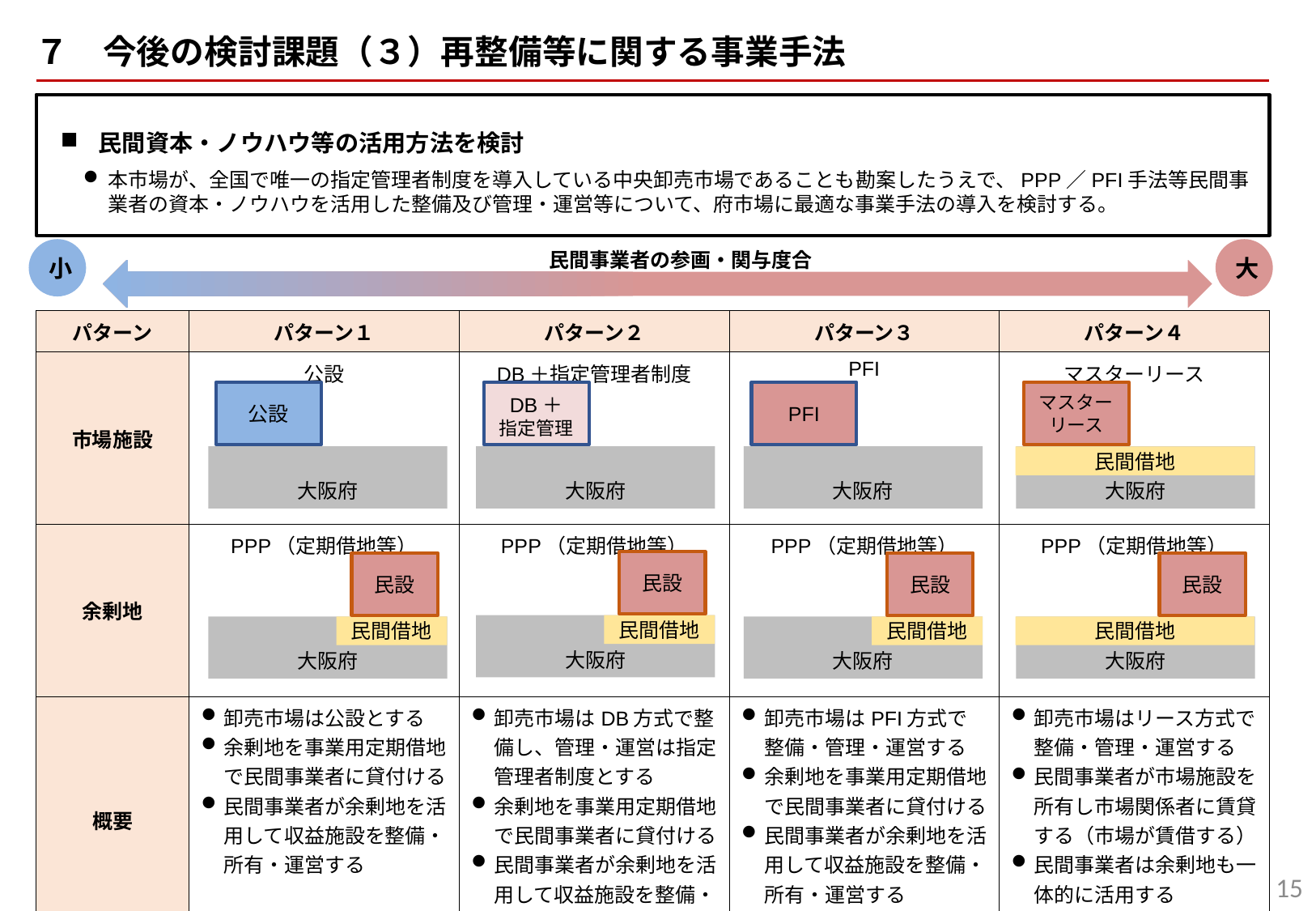

７　今後の検討課題（３）再整備等に関する事業手法
民間資本・ノウハウ等の活用方法を検討
本市場が、全国で唯一の指定管理者制度を導入している中央卸売市場であることも勘案したうえで、PPP／PFI手法等民間事業者の資本・ノウハウを活用した整備及び管理・運営等について、府市場に最適な事業手法の導入を検討する。
小
大
民間事業者の参画・関与度合

| パターン | パターン１ | パターン２ | パターン３ | パターン４ |
| --- | --- | --- | --- | --- |
| 市場施設 | 公設 | DB＋指定管理者制度 | PFI | マスターリース |
| 余剰地 | PPP（定期借地等） | PPP（定期借地等） | PPP（定期借地等） | PPP（定期借地等） |
| 概要 | 卸売市場は公設とする 余剰地を事業用定期借地で民間事業者に貸付ける 民間事業者が余剰地を活用して収益施設を整備・所有・運営する | 卸売市場はDB方式で整備し、管理・運営は指定管理者制度とする 余剰地を事業用定期借地で民間事業者に貸付ける 民間事業者が余剰地を活用して収益施設を整備・所有・運営する | 卸売市場はPFI方式で整備・管理・運営する 余剰地を事業用定期借地で民間事業者に貸付ける 民間事業者が余剰地を活用して収益施設を整備・所有・運営する | 卸売市場はリース方式で整備・管理・運営する 民間事業者が市場施設を所有し市場関係者に賃貸する（市場が賃借する） 民間事業者は余剰地も一体的に活用する |
公設
DB＋
指定管理
PFI
マスターリース
大阪府
大阪府
大阪府
大阪府
民間借地
民設
民設
民設
民設
民間借地
大阪府
民間借地
民間借地
民間借地
大阪府
大阪府
大阪府
15